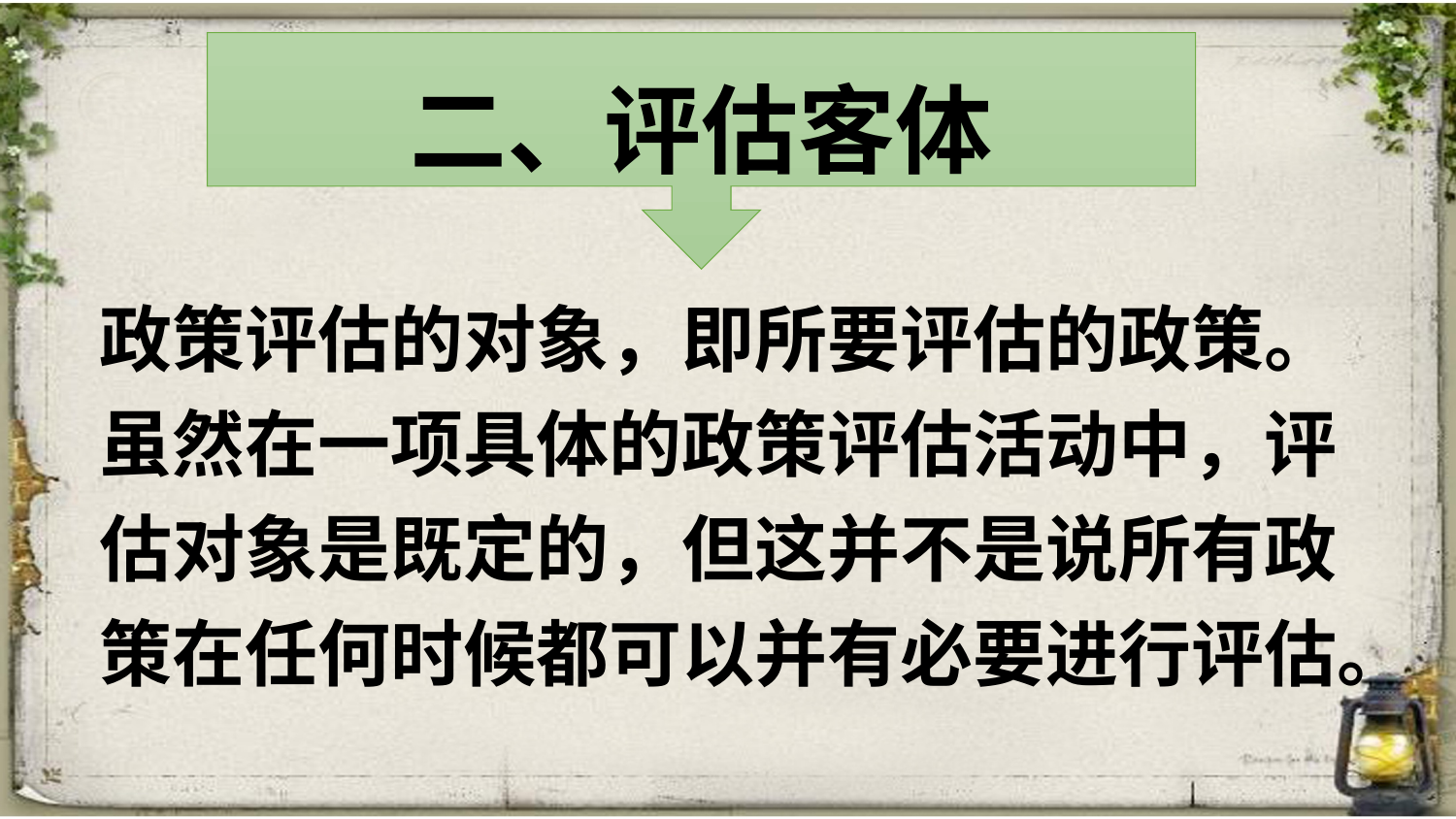

二、评估客体

政策评估的对象，即所要评估的政策。
虽然在一项具体的政策评估活动中，评估对象是既定的，但这并不是说所有政策在任何时候都可以并有必要进行评估。